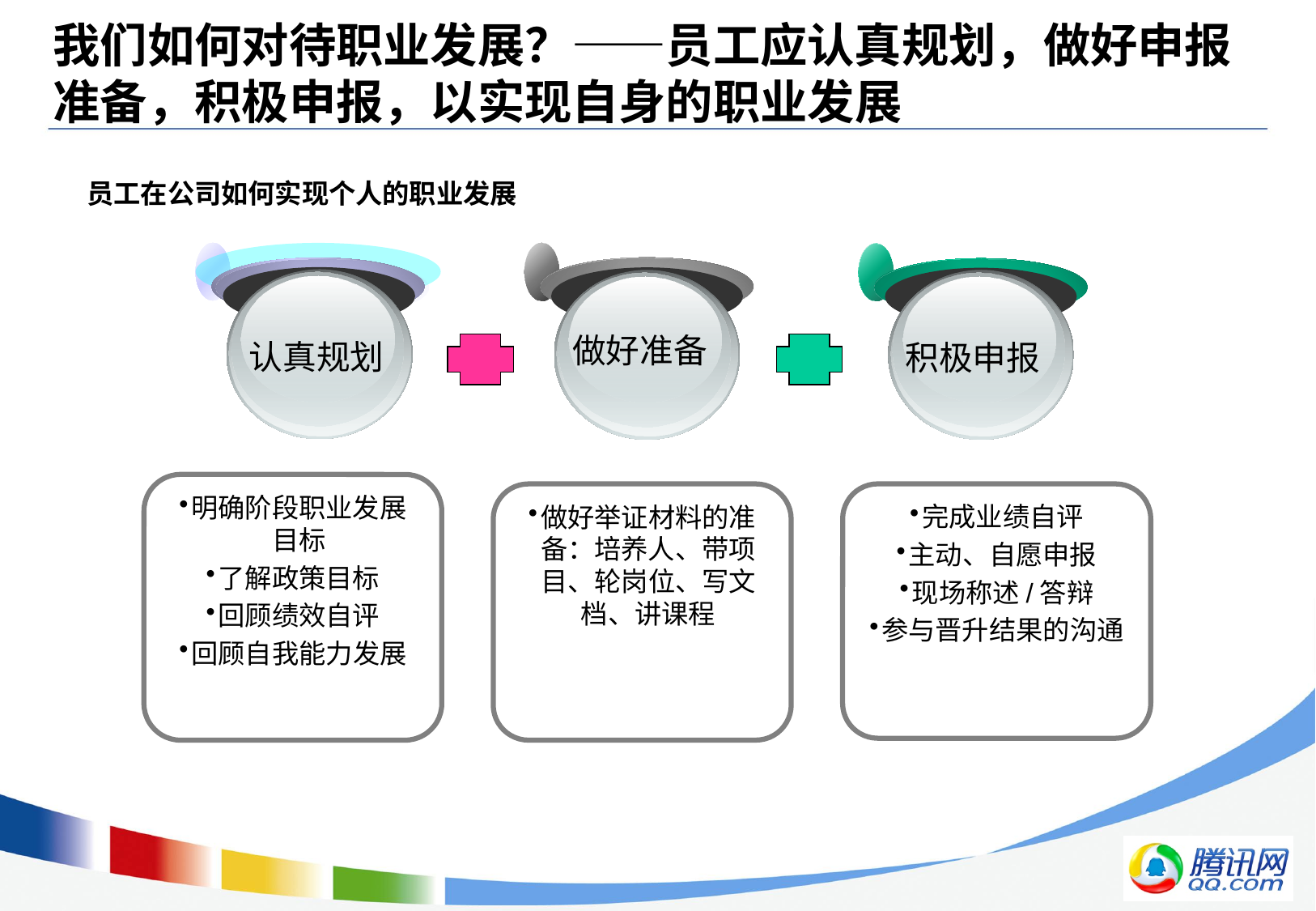

# 我们如何对待职业发展？——员工应认真规划，做好申报准备，积极申报，以实现自身的职业发展
员工在公司如何实现个人的职业发展

做好准备
认真规划
积极申报

明确阶段职业发展目标
了解政策目标
回顾绩效自评
回顾自我能力发展
做好举证材料的准备：培养人、带项目、轮岗位、写文档、讲课程

完成业绩自评
主动、自愿申报
现场称述/答辩
参与晋升结果的沟通